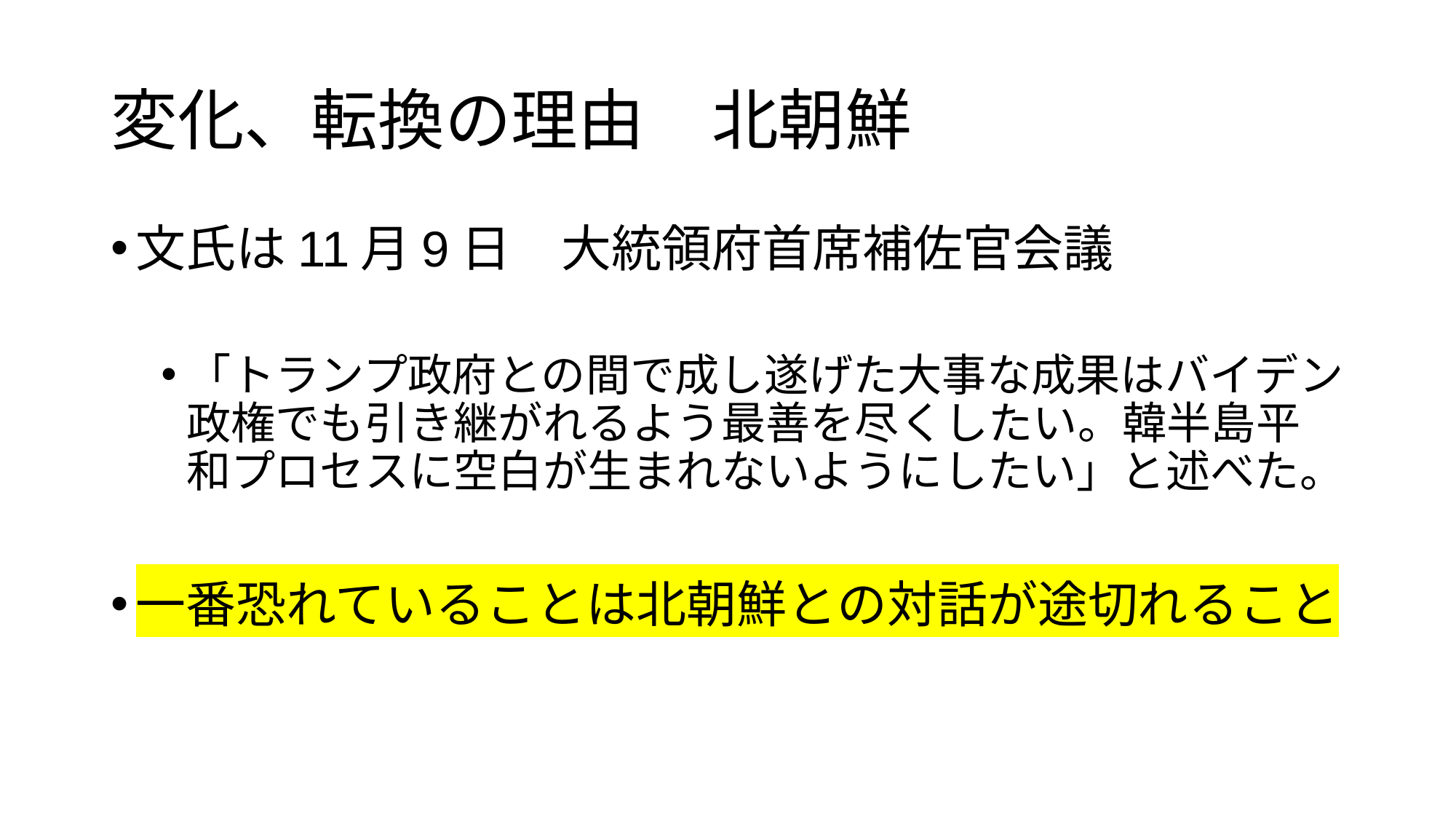

# 変化、転換の理由　北朝鮮
文氏は11月9日　大統領府首席補佐官会議

「トランプ政府との間で成し遂げた大事な成果はバイデン政権でも引き継がれるよう最善を尽くしたい。韓半島平和プロセスに空白が生まれないようにしたい」と述べた。

一番恐れていることは北朝鮮との対話が途切れること